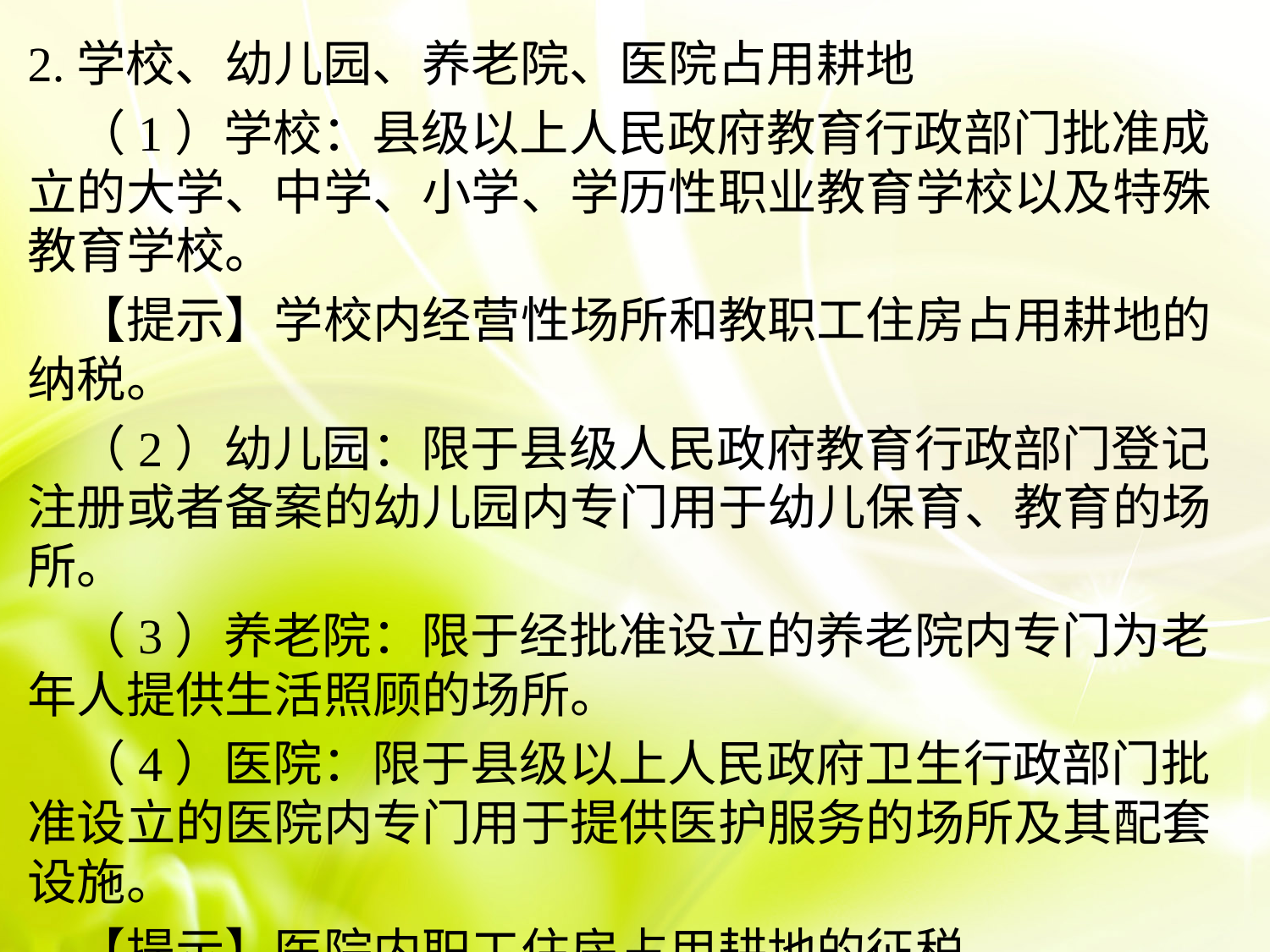

2.学校、幼儿园、养老院、医院占用耕地
　（1）学校：县级以上人民政府教育行政部门批准成立的大学、中学、小学、学历性职业教育学校以及特殊教育学校。
　【提示】学校内经营性场所和教职工住房占用耕地的纳税。
　（2）幼儿园：限于县级人民政府教育行政部门登记注册或者备案的幼儿园内专门用于幼儿保育、教育的场所。
　（3）养老院：限于经批准设立的养老院内专门为老年人提供生活照顾的场所。
　（4）医院：限于县级以上人民政府卫生行政部门批准设立的医院内专门用于提供医护服务的场所及其配套设施。
　【提示】医院内职工住房占用耕地的征税。